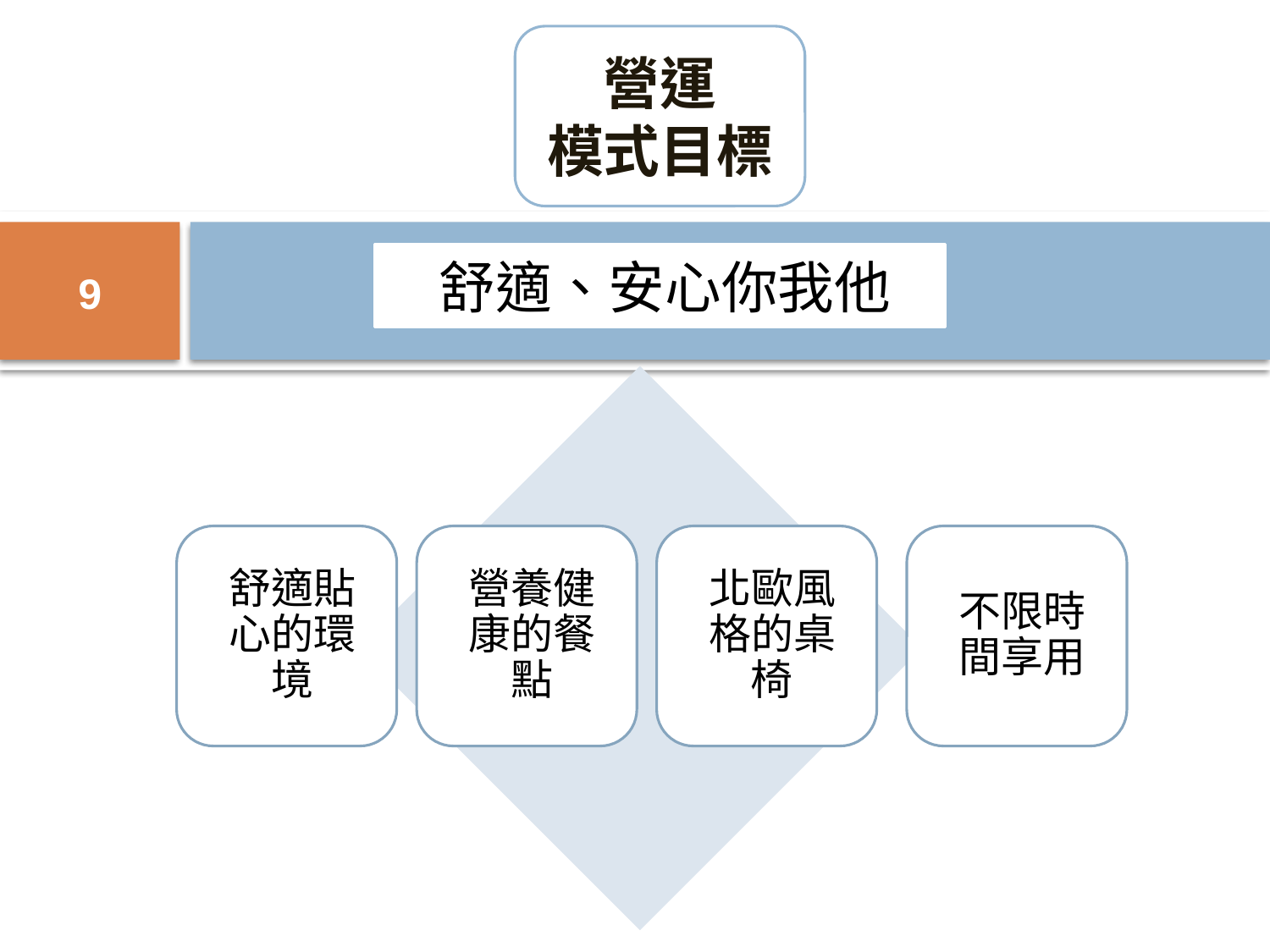

營運
模式目標
9
   舒適、安心你我他
舒適貼心的環境
北歐風格的桌椅
營養健康的餐點
不限時間享用